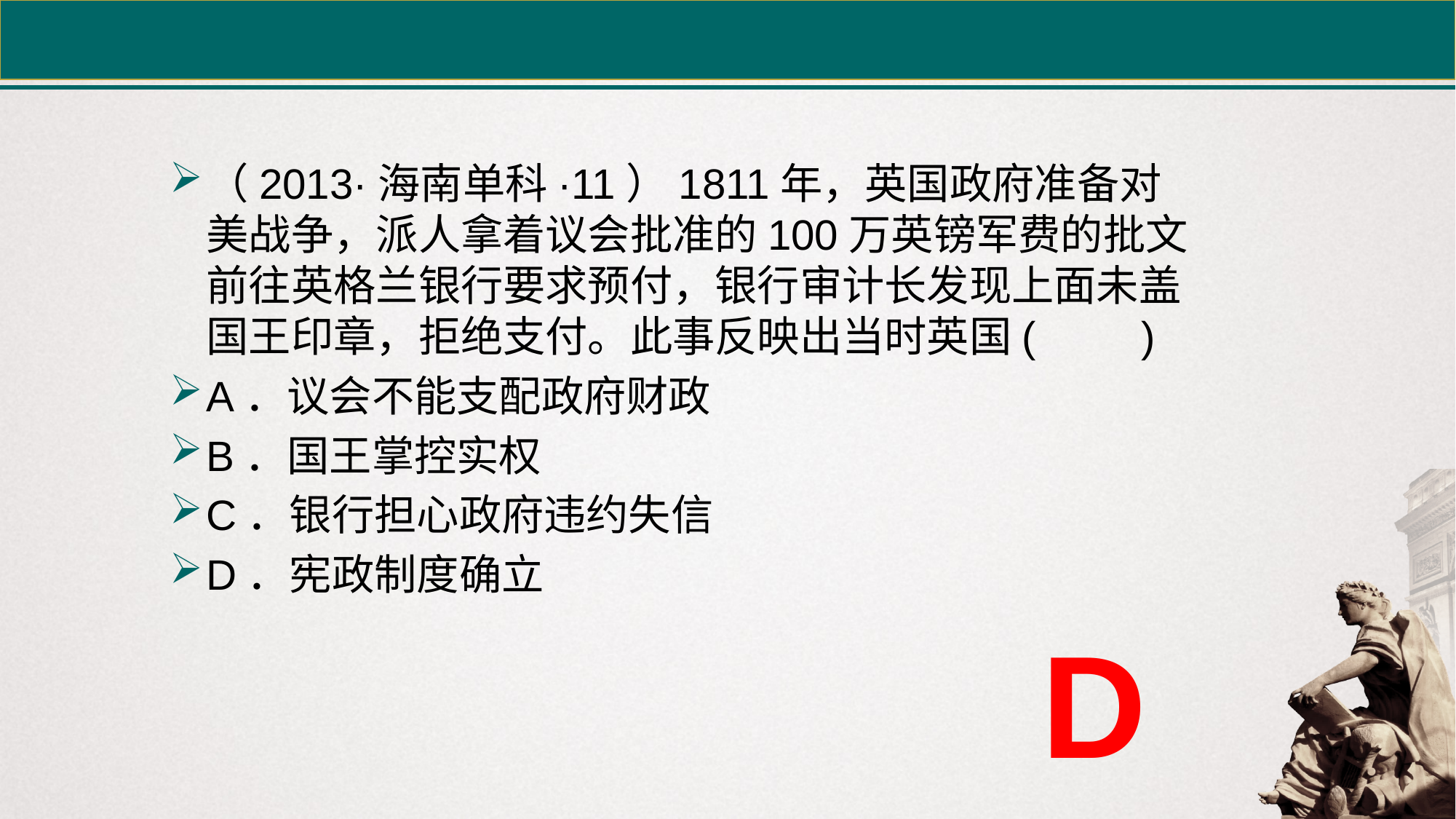

（2013·海南单科·11）1811年，英国政府准备对美战争，派人拿着议会批准的100万英镑军费的批文前往英格兰银行要求预付，银行审计长发现上面未盖国王印章，拒绝支付。此事反映出当时英国(　　)
A．议会不能支配政府财政
B．国王掌控实权
C．银行担心政府违约失信
D．宪政制度确立

D